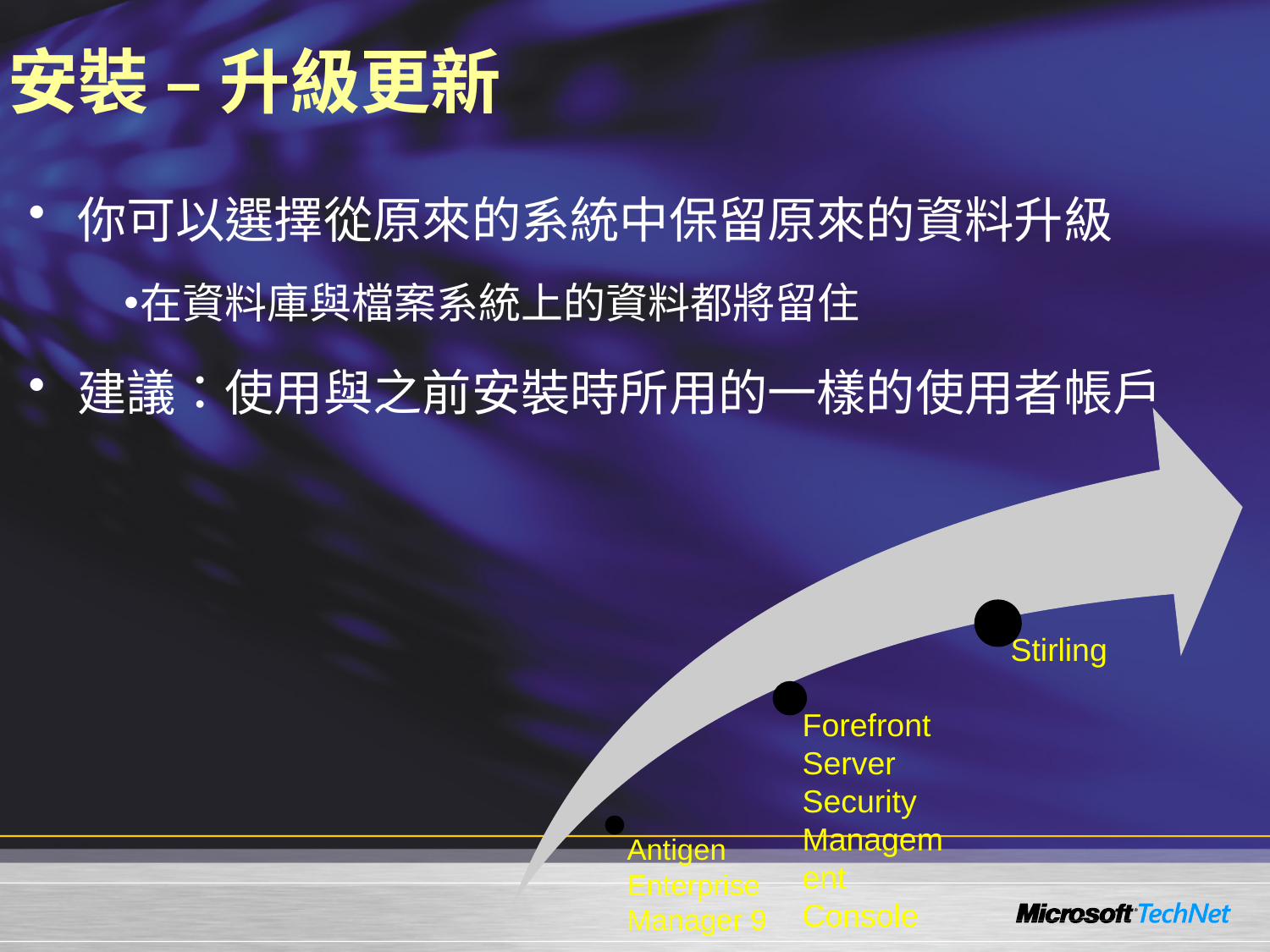

# 安裝 – 升級更新
你可以選擇從原來的系統中保留原來的資料升級
在資料庫與檔案系統上的資料都將留住
建議：使用與之前安裝時所用的一樣的使用者帳戶
Antigen Enterprise Manager 9
Forefront Server Security Management Console
Stirling